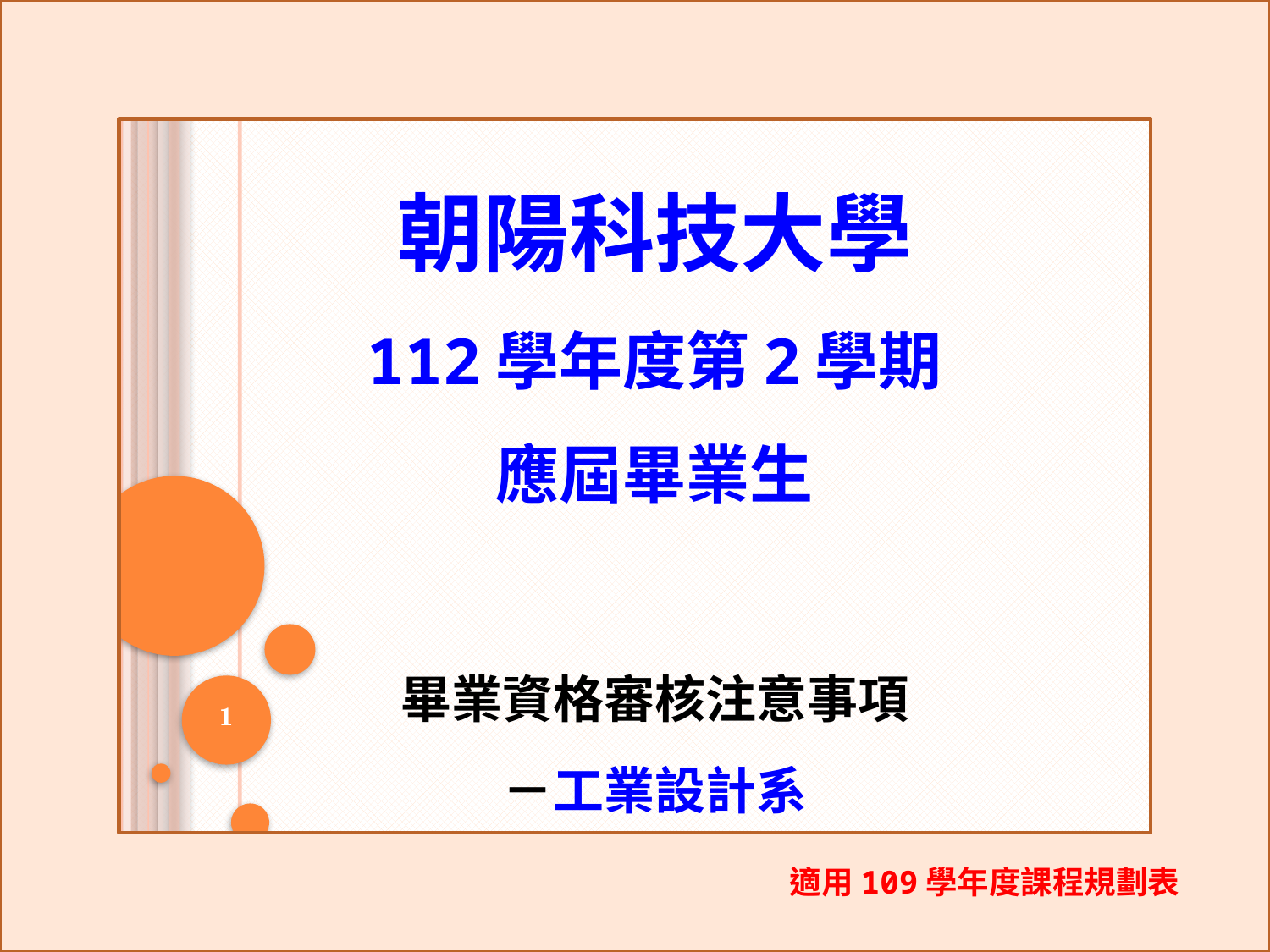

# 朝陽科技大學 112學年度第2學期 應屆畢業生 畢業資格審核注意事項 －工業設計系
1
適用109學年度課程規劃表